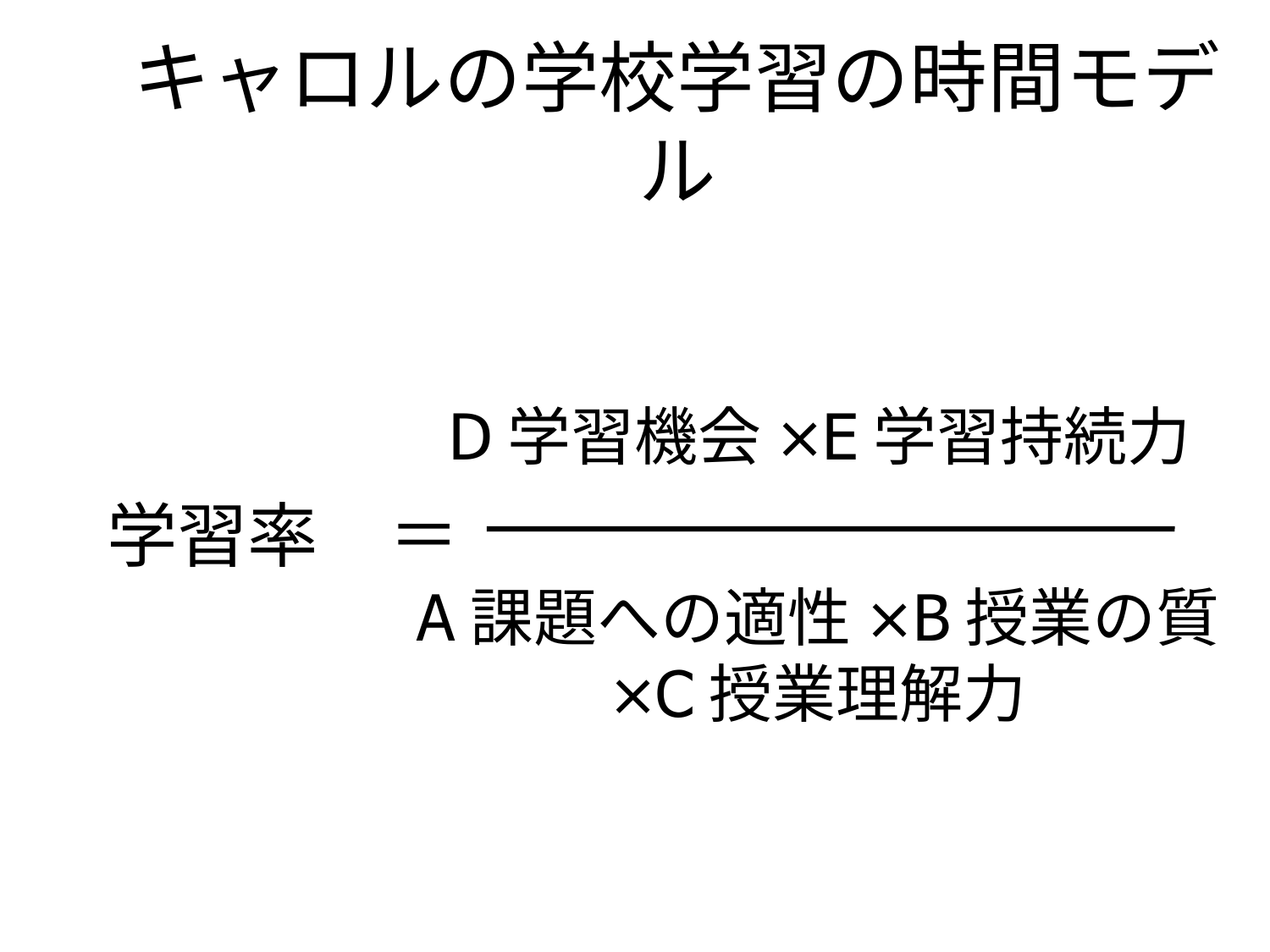

# キャロルの学校学習の時間モデル
D学習機会×E学習持続力
学習率　＝

A課題への適性×B授業の質
×C授業理解力